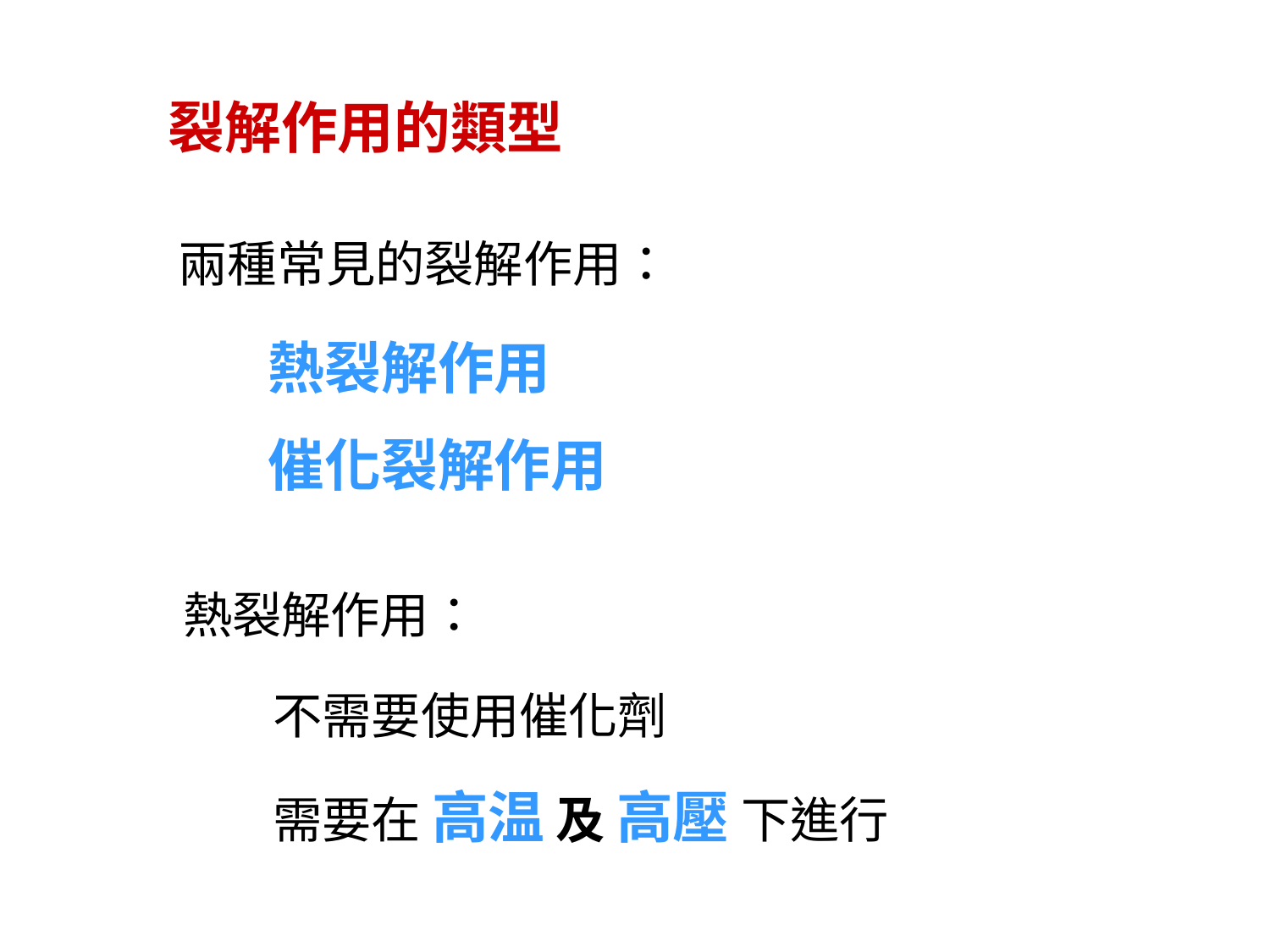

裂解作用的類型
兩種常見的裂解作用：
熱裂解作用
催化裂解作用
熱裂解作用：
不需要使用催化劑
需要在 高温 及 高壓 下進行